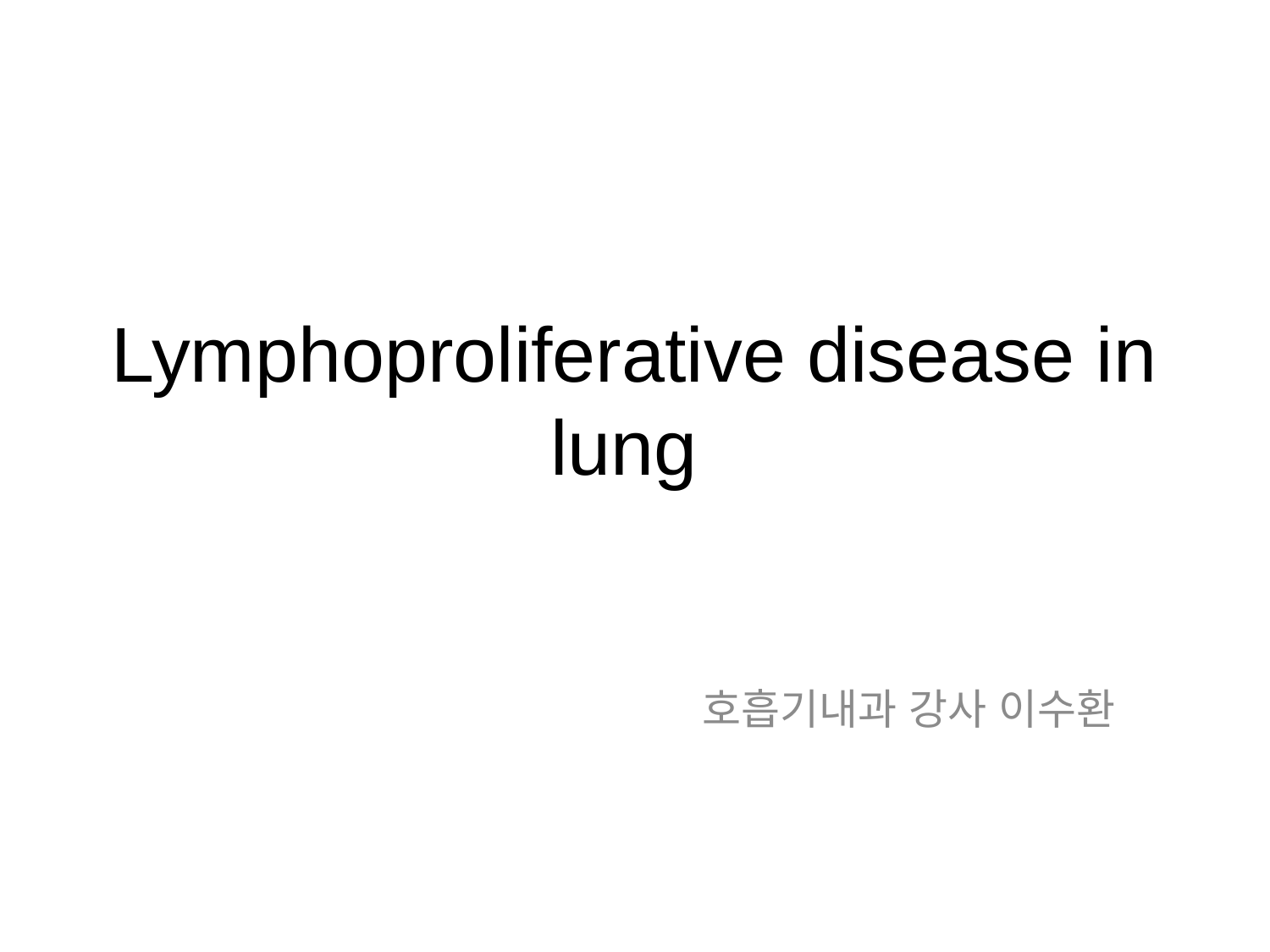

# Lymphoproliferative disease in lung
호흡기내과 강사 이수환